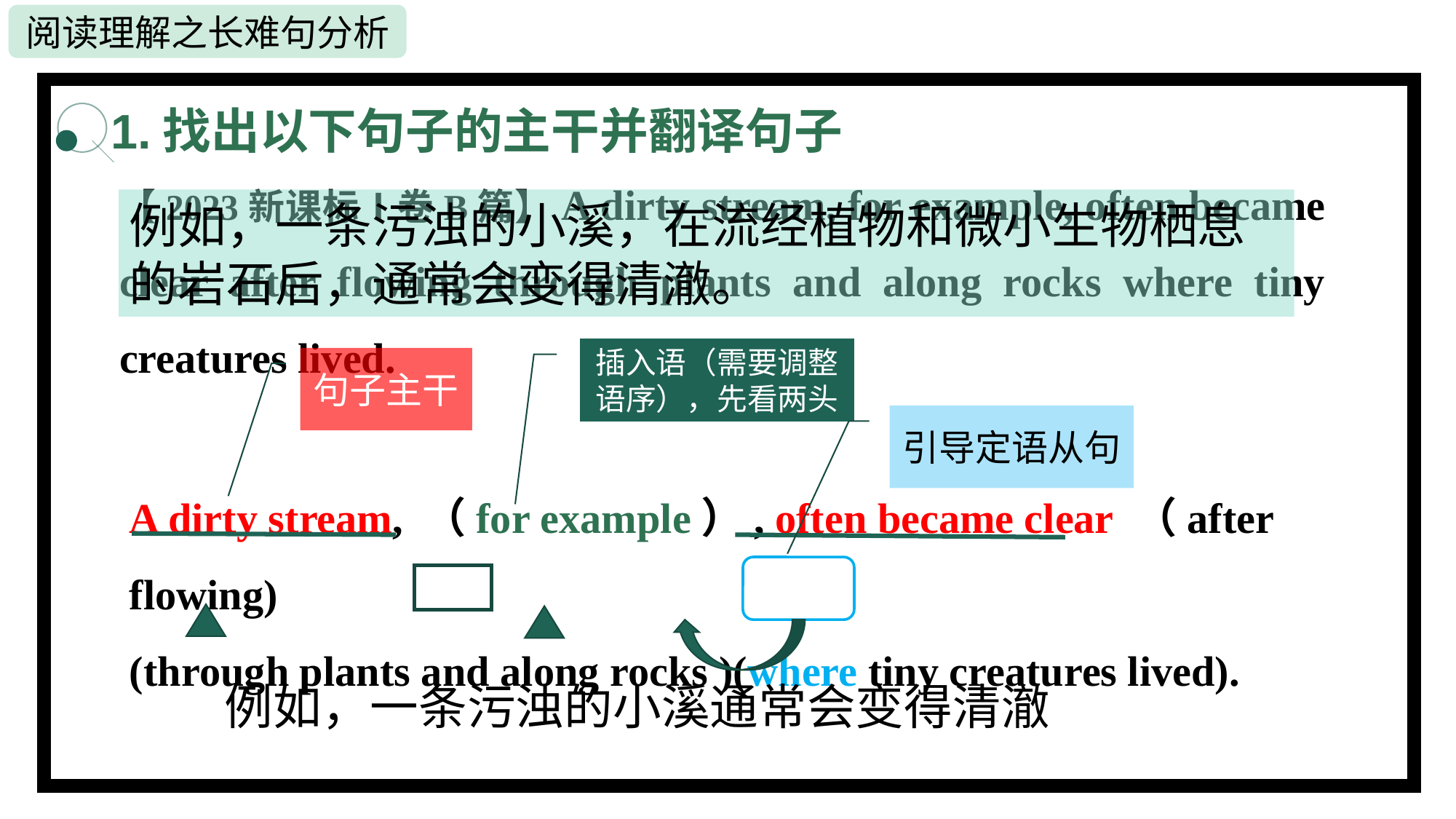

# 1.找出以下句子的主干并翻译句子
【2023新课标Ⅰ卷B篇】A dirty stream, for example, often became clear after flowing through plants and along rocks where tiny creatures lived.

例如，一条污浊的小溪，在流经植物和微小生物栖息的岩石后，通常会变得清澈。
插入语（需要调整语序），先看两头
句子主干
引导定语从句
A dirty stream, （for example）, often became clear （after flowing)
(through plants and along rocks )(where tiny creatures lived).

例如，一条污浊的小溪通常会变得清澈